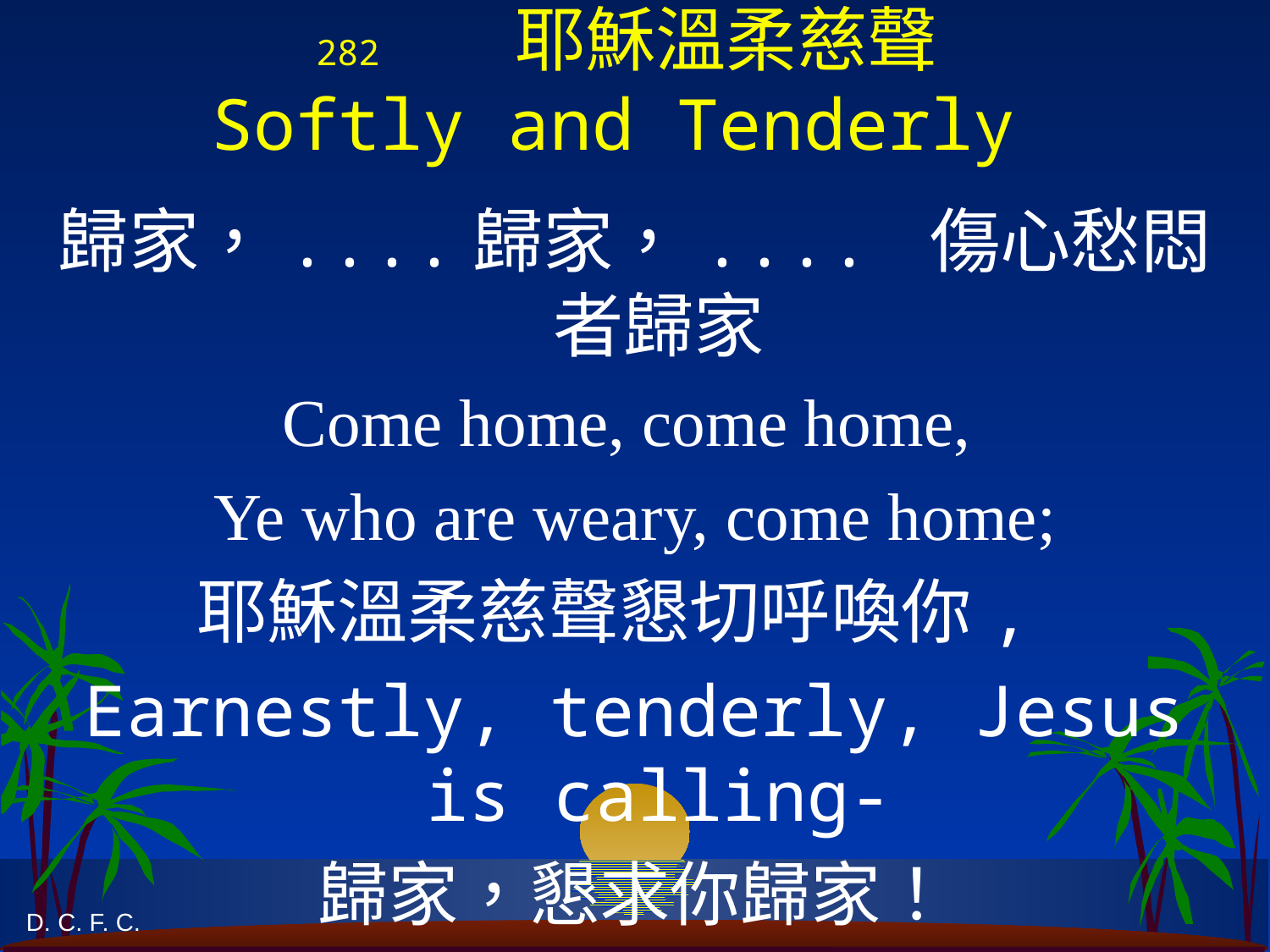

# 282      耶穌溫柔慈聲 Softly and Tenderly
歸家，....歸家，.... 傷心愁悶者歸家
Come home, come home,
Ye who are weary, come home;
耶穌溫柔慈聲懇切呼喚你,
Earnestly, tenderly, Jesus is calling-
歸家，懇求你歸家！
Calling, “O sinner, come home!”